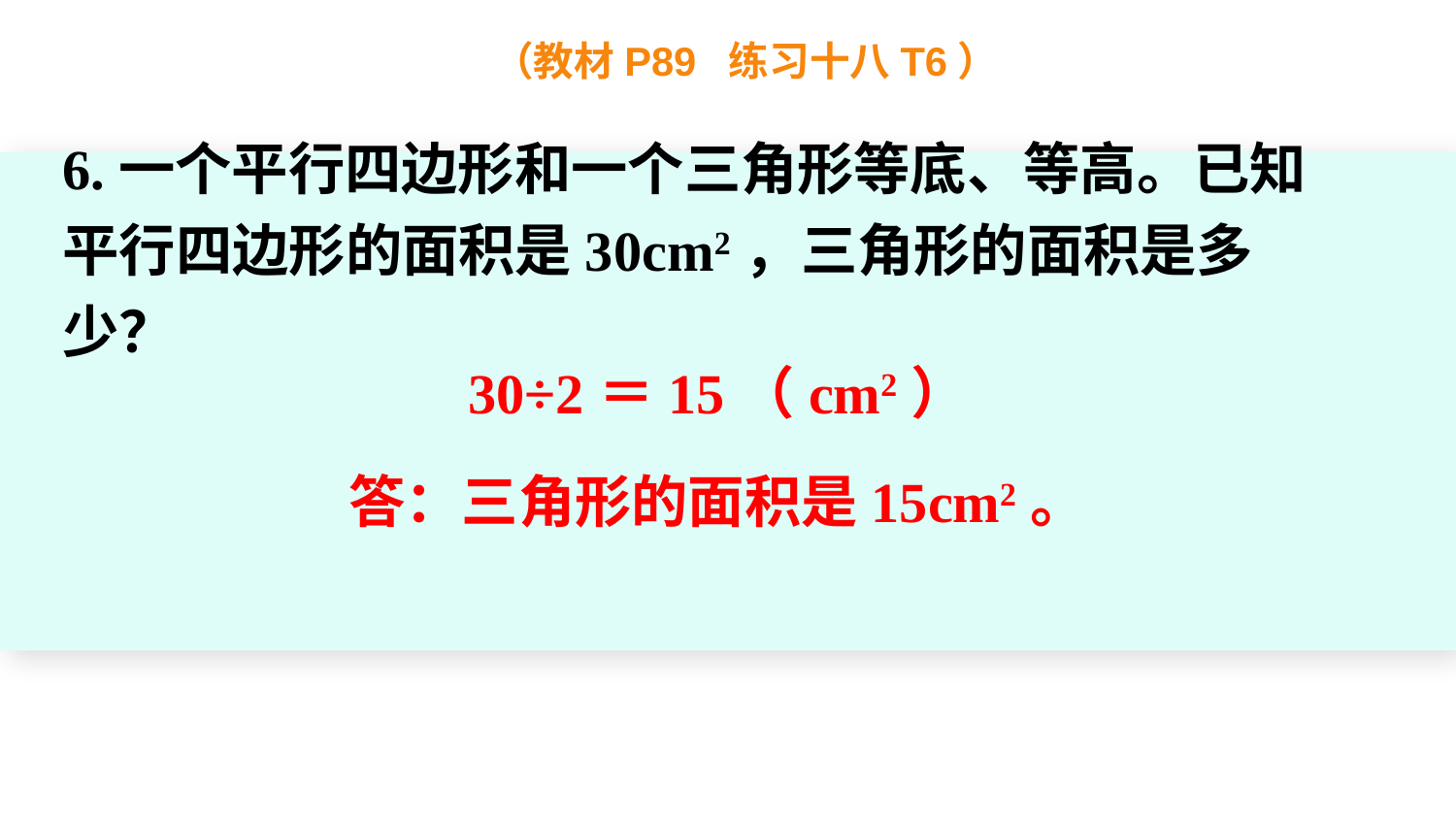

（教材P89  练习十八T6）
6.一个平行四边形和一个三角形等底、等高。已知平行四边形的面积是30cm2，三角形的面积是多少？
30÷2＝15（cm2）
答：三角形的面积是15cm2。